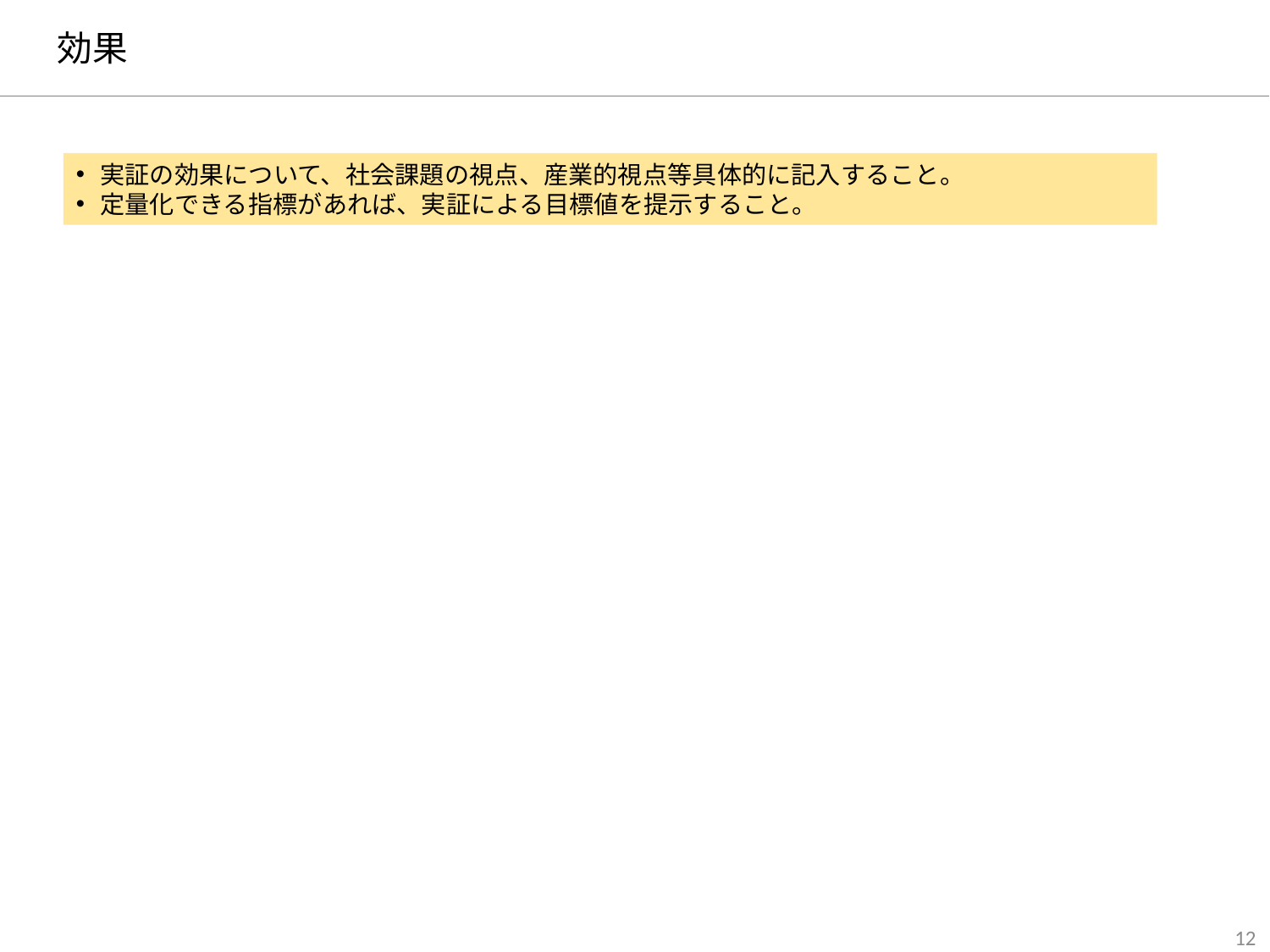

# 効果
実証の効果について、社会課題の視点、産業的視点等具体的に記入すること。
定量化できる指標があれば、実証による目標値を提示すること。
12